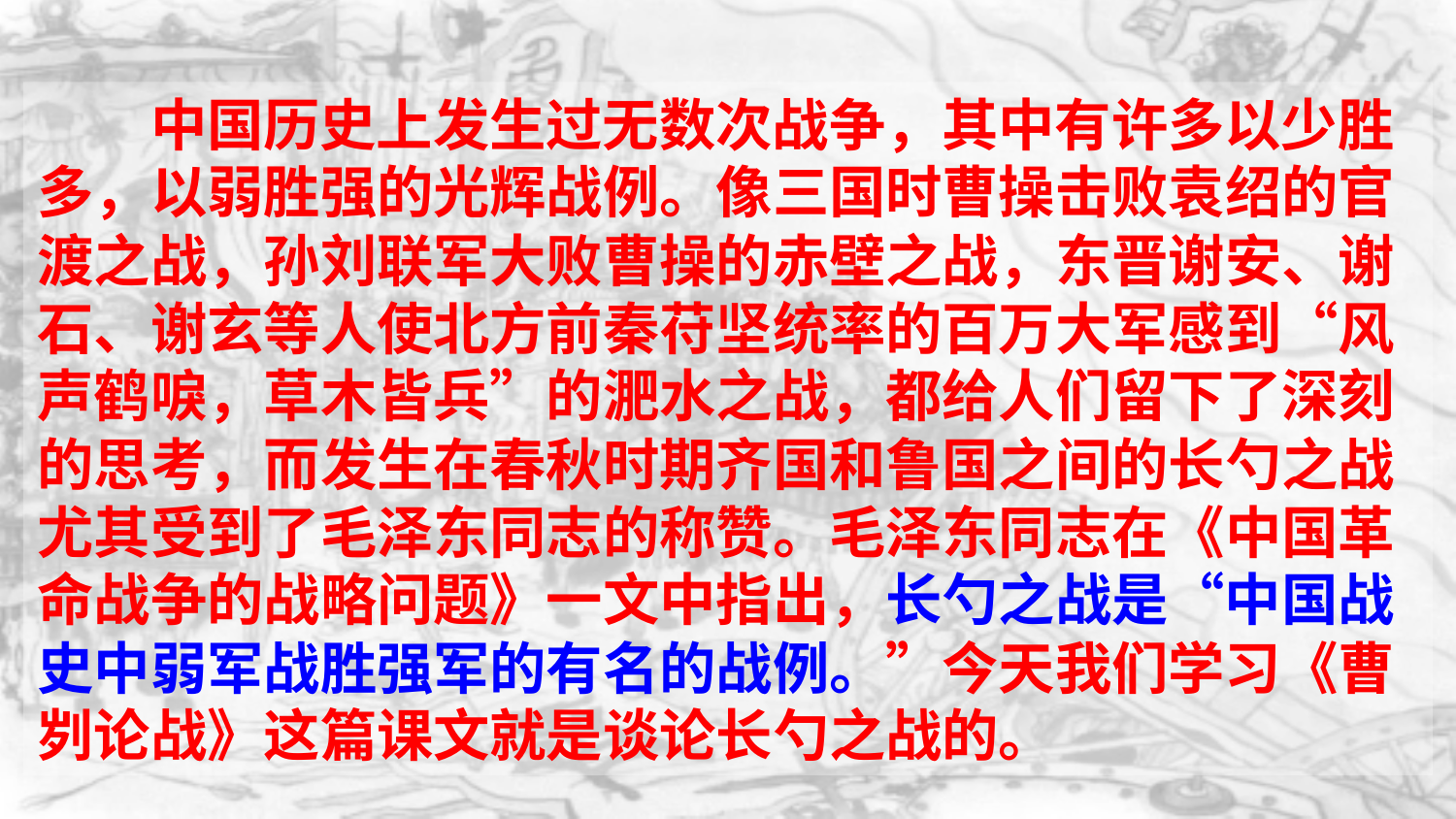

中国历史上发生过无数次战争，其中有许多以少胜多，以弱胜强的光辉战例。像三国时曹操击败袁绍的官渡之战，孙刘联军大败曹操的赤壁之战，东晋谢安、谢石、谢玄等人使北方前秦苻坚统率的百万大军感到“风声鹤唳，草木皆兵”的淝水之战，都给人们留下了深刻的思考，而发生在春秋时期齐国和鲁国之间的长勺之战尤其受到了毛泽东同志的称赞。毛泽东同志在《中国革命战争的战略问题》一文中指出，长勺之战是“中国战史中弱军战胜强军的有名的战例。”今天我们学习《曹刿论战》这篇课文就是谈论长勺之战的。